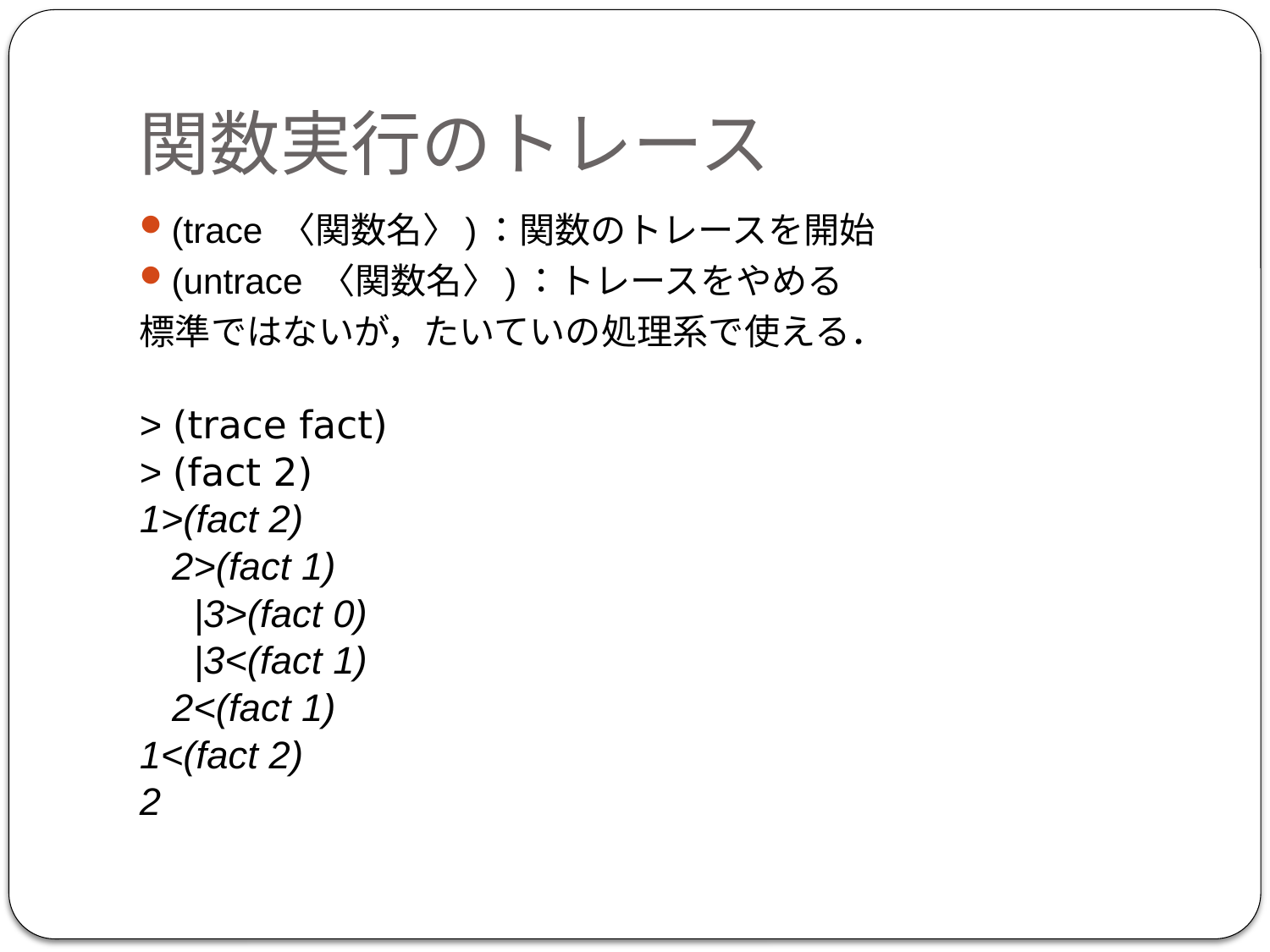

# 関数実行のトレース
(trace 〈関数名〉)：関数のトレースを開始
(untrace 〈関数名〉)：トレースをやめる
標準ではないが，たいていの処理系で使える．

> (trace fact)
> (fact 2)
1>(fact 2)
   2>(fact 1)
     |3>(fact 0)
     |3<(fact 1)
   2<(fact 1)
1<(fact 2)
2